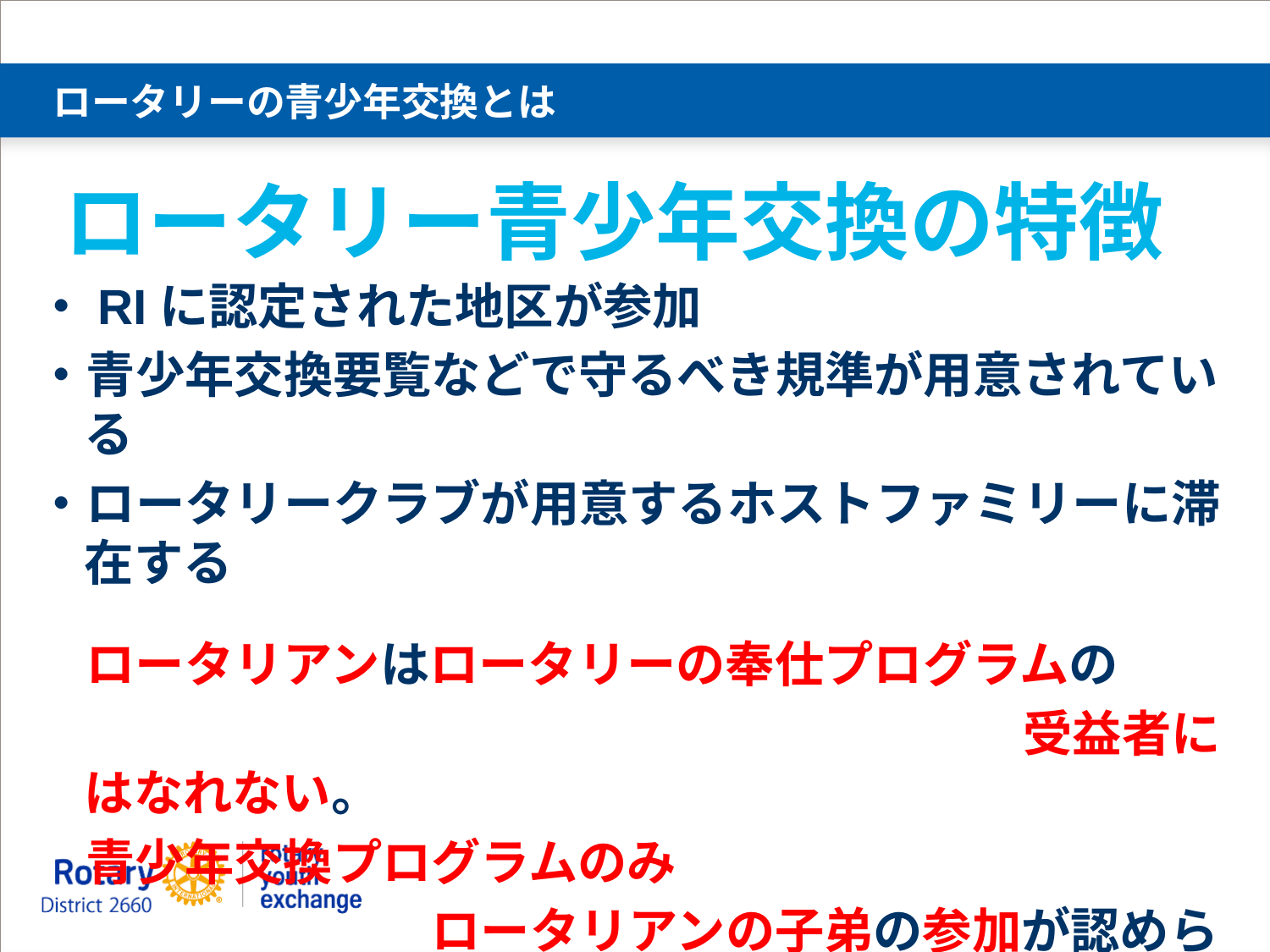

# ロータリーの青少年交換とは
ロータリー青少年交換の特徴
・RIに認定された地区が参加
・青少年交換要覧などで守るべき規準が用意されている
・ロータリークラブが用意するホストファミリーに滞在する
　ロータリアンはロータリーの奉仕プログラムの
　　　　　　　　　　　　　　　　　　　　受益者にはなれない。
　青少年交換プログラムのみ
　　　　　　　　ロータリアンの子弟の参加が認められている。